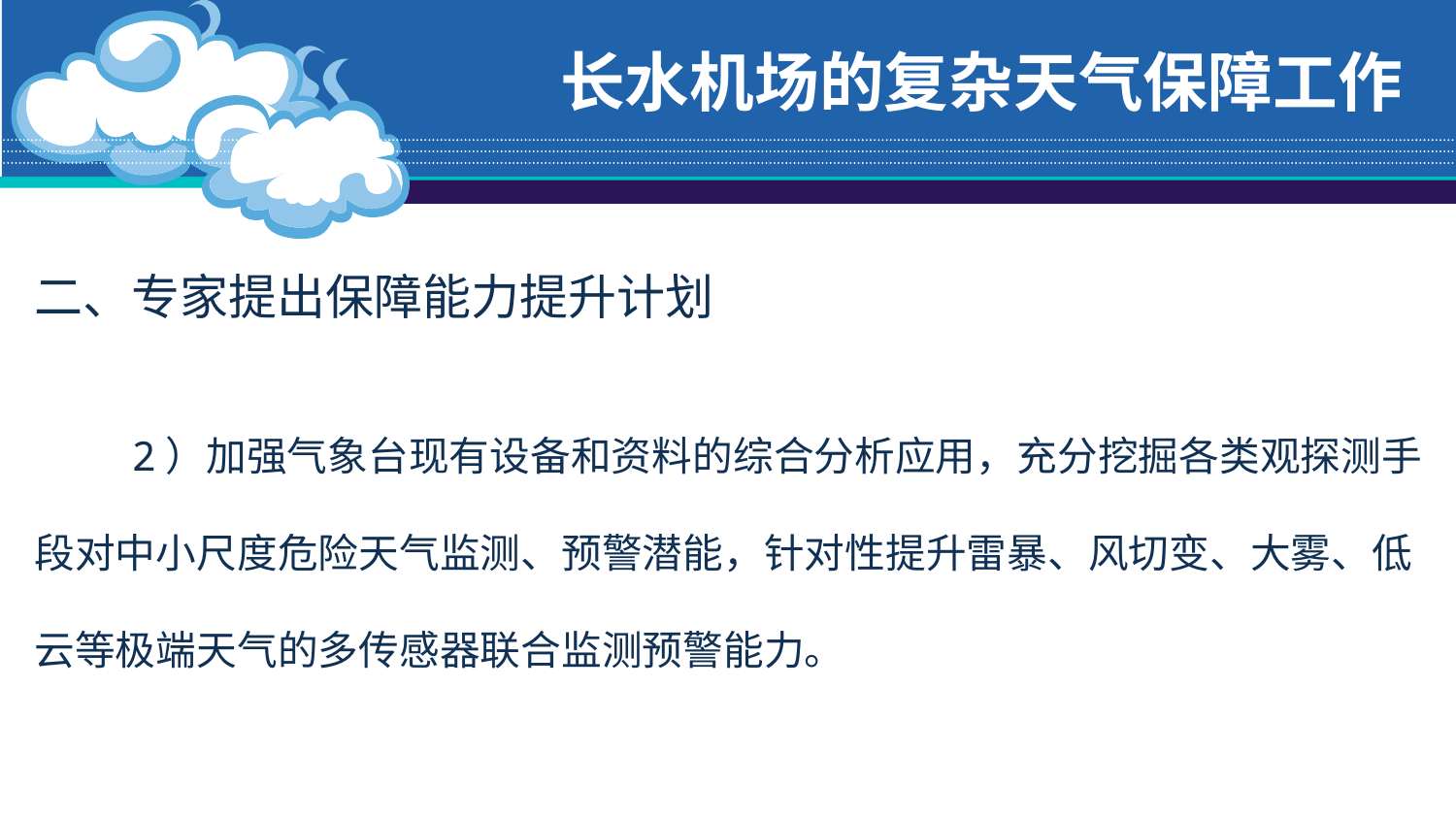

长水机场的复杂天气保障工作

二、专家提出保障能力提升计划

    2）加强气象台现有设备和资料的综合分析应用，充分挖掘各类观探测手段对中小尺度危险天气监测、预警潜能，针对性提升雷暴、风切变、大雾、低云等极端天气的多传感器联合监测预警能力。